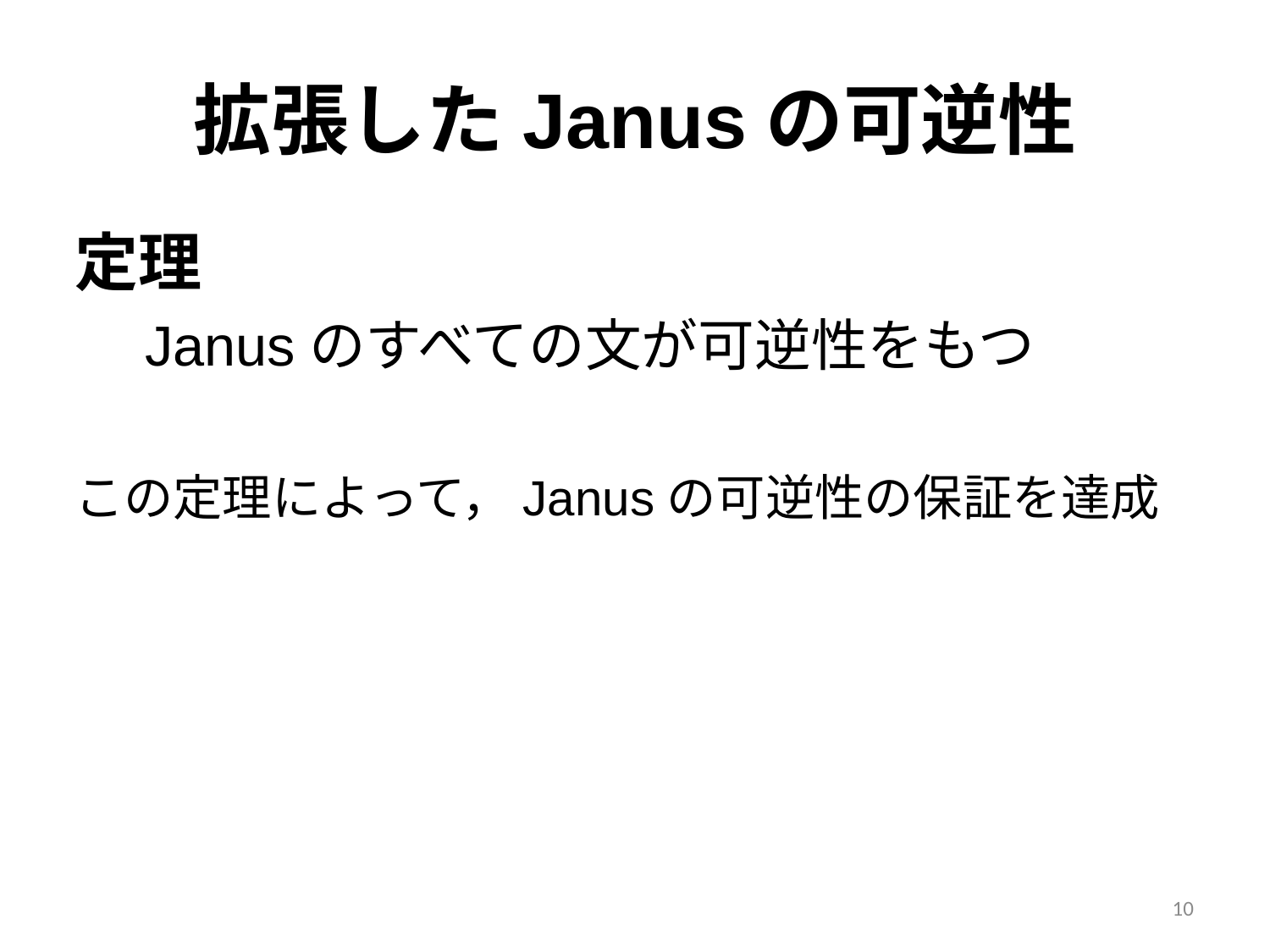

# 拡張したJanusの可逆性
定理
　Janusのすべての文が可逆性をもつ

この定理によって，Janusの可逆性の保証を達成
10